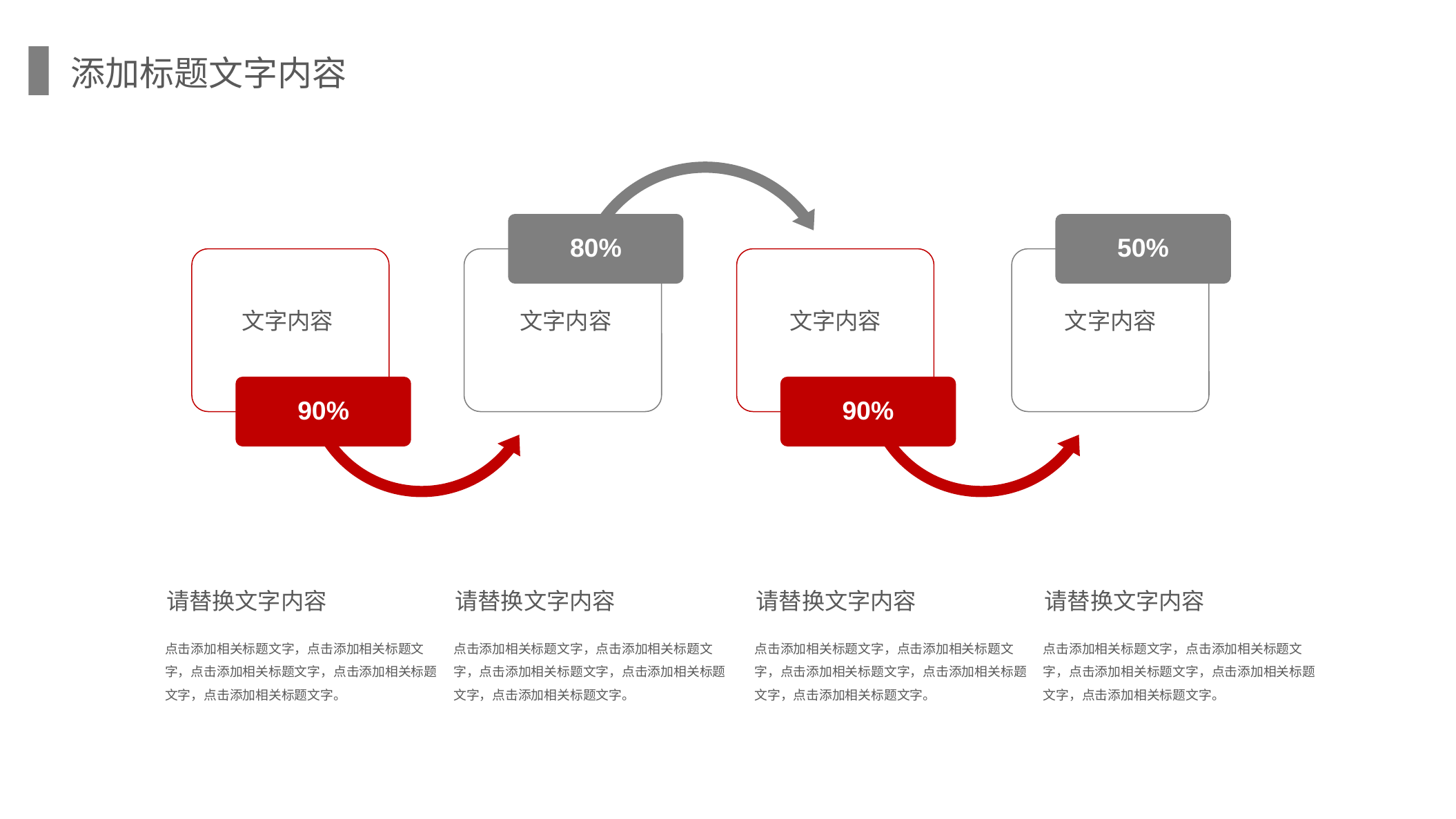

添加标题文字内容

80%
50%

文字内容
文字内容
文字内容
文字内容
90%
90%
请替换文字内容
请替换文字内容
请替换文字内容
请替换文字内容
点击添加相关标题文字，点击添加相关标题文字，点击添加相关标题文字，点击添加相关标题文字，点击添加相关标题文字。
点击添加相关标题文字，点击添加相关标题文字，点击添加相关标题文字，点击添加相关标题文字，点击添加相关标题文字。
点击添加相关标题文字，点击添加相关标题文字，点击添加相关标题文字，点击添加相关标题文字，点击添加相关标题文字。
点击添加相关标题文字，点击添加相关标题文字，点击添加相关标题文字，点击添加相关标题文字，点击添加相关标题文字。